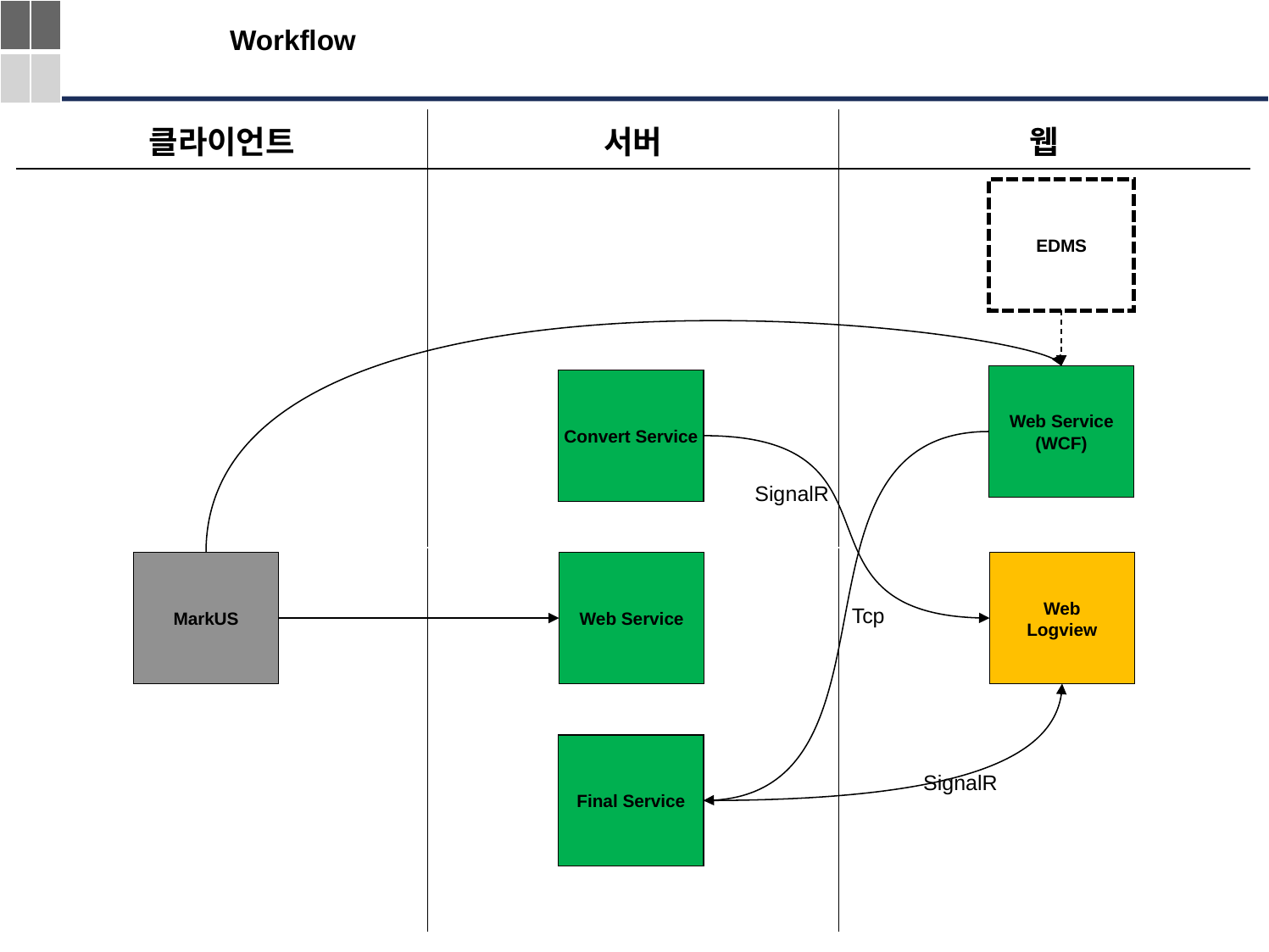

|  |  |
| --- | --- |
|  |  |
# Workflow
| 클라이언트 | 서버 | 웹 |
| --- | --- | --- |
|  |  |  |
|  |  |  |
EDMS
Web Service
(WCF)
Convert Service
SignalR
MarkUS
Web Service
Web
Logview
Tcp
Final Service
SignalR